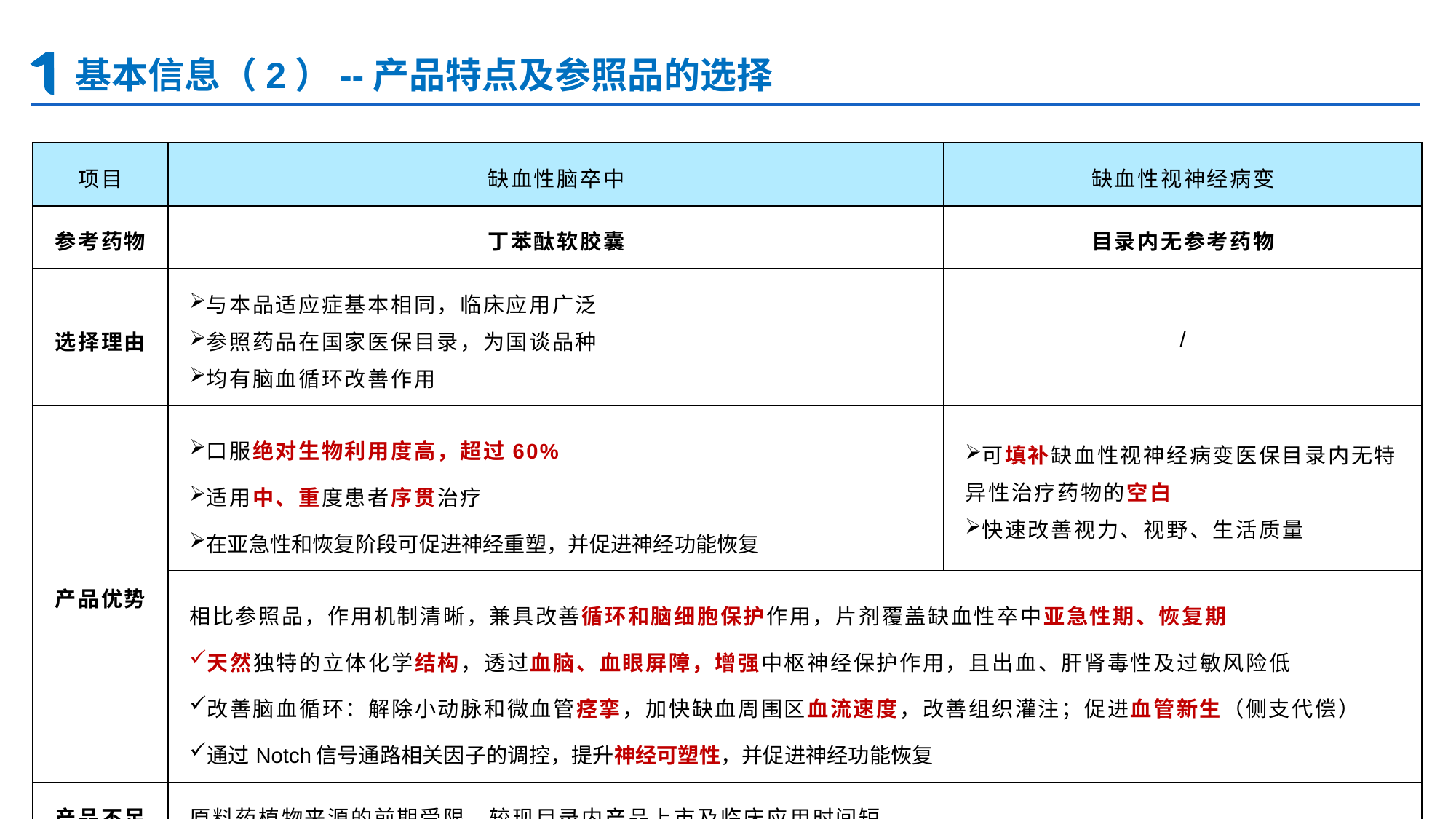

基本信息（2）--产品特点及参照品的选择

| 项目 | 缺血性脑卒中 | 缺血性视神经病变 |
| --- | --- | --- |
| 参考药物 | 丁苯酞软胶囊 | 目录内无参考药物 |
| 选择理由 | 与本品适应症基本相同，临床应用广泛 参照药品在国家医保目录，为国谈品种 均有脑血循环改善作用 | / |
| 产品优势 | 口服绝对生物利用度高，超过60% 适用中、重度患者序贯治疗 在亚急性和恢复阶段可促进神经重塑，并促进神经功能恢复 | 可填补缺血性视神经病变医保目录内无特异性治疗药物的空白 快速改善视力、视野、生活质量 |
|  | 相比参照品，作用机制清晰，兼具改善循环和脑细胞保护作用，片剂覆盖缺血性卒中亚急性期、恢复期 天然独特的立体化学结构，透过血脑、血眼屏障，增强中枢神经保护作用，且出血、肝肾毒性及过敏风险低 改善脑血循环：解除小动脉和微血管痉挛，加快缺血周围区血流速度，改善组织灌注；促进血管新生（侧支代偿） 通过Notch信号通路相关因子的调控，提升神经可塑性，并促进神经功能恢复 |  |
| 产品不足 | 原料药植物来源的前期受限，较现目录内产品上市及临床应用时间短 |  |